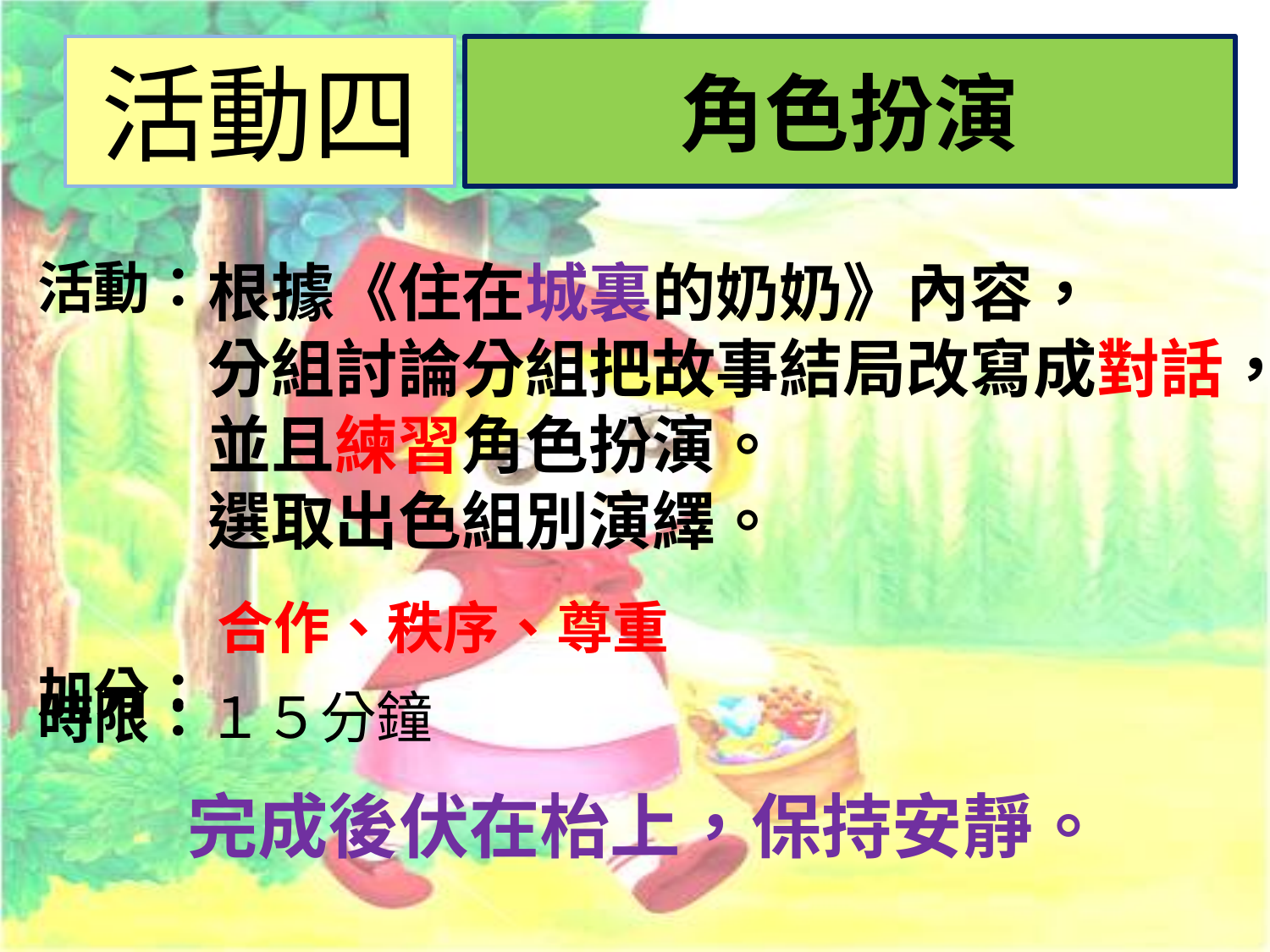

活動四
角色扮演
#
活動：

加分：
根據《住在城裏的奶奶》內容，
分組討論分組把故事結局改寫成對話，並且練習角色扮演。
選取出色組別演繹。
合作、秩序、尊重
時限：１５分鐘
完成後伏在枱上，保持安靜。